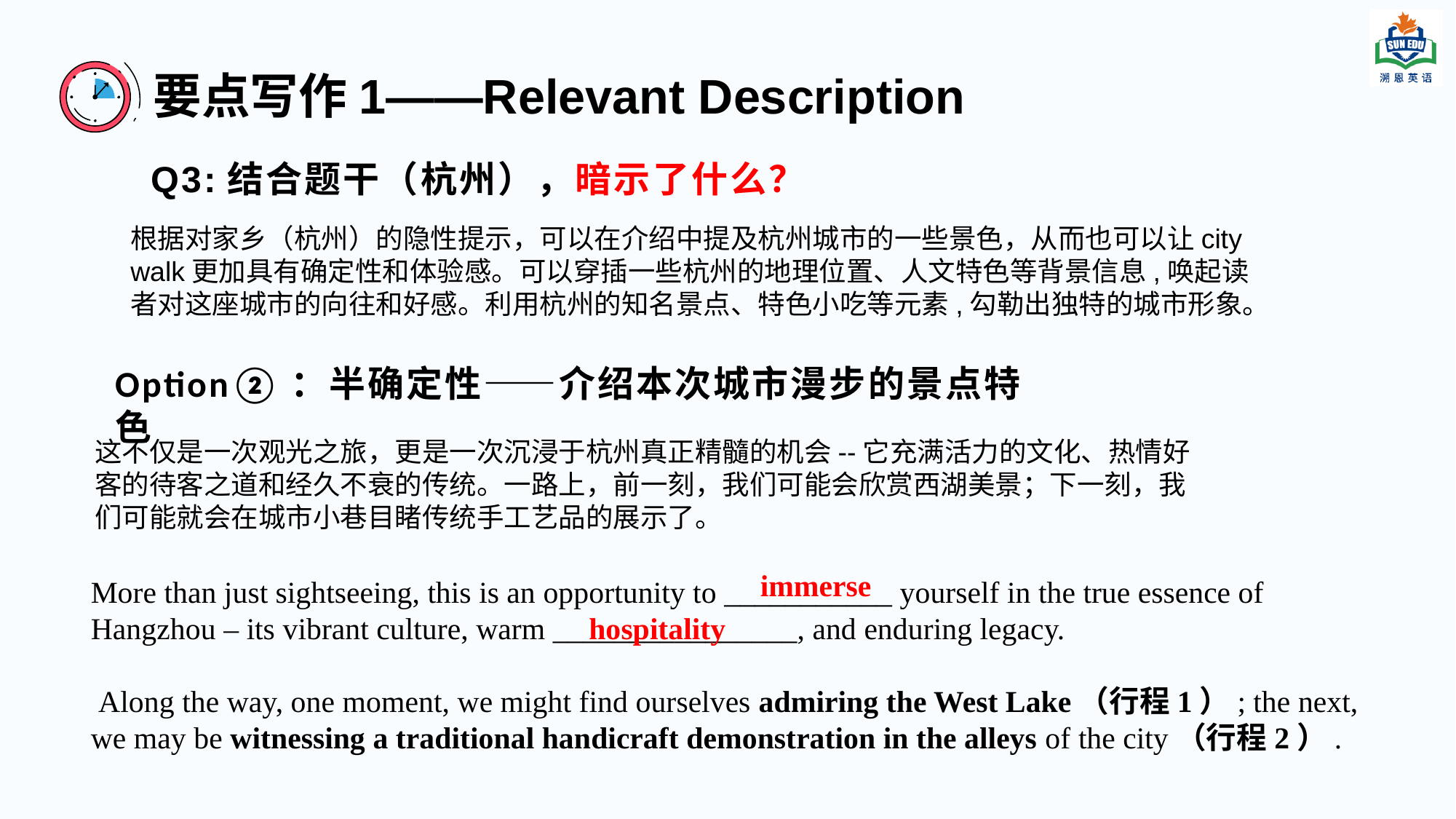

# 要点写作1——Relevant Description
Q3:结合题干（杭州），暗示了什么？
根据对家乡（杭州）的隐性提示，可以在介绍中提及杭州城市的一些景色，从而也可以让city walk更加具有确定性和体验感。可以穿插一些杭州的地理位置、人文特色等背景信息,唤起读者对这座城市的向往和好感。利用杭州的知名景点、特色小吃等元素,勾勒出独特的城市形象。
Option②：半确定性——介绍本次城市漫步的景点特色
这不仅是一次观光之旅，更是一次沉浸于杭州真正精髓的机会--它充满活力的文化、热情好客的待客之道和经久不衰的传统。一路上，前一刻，我们可能会欣赏西湖美景；下一刻，我们可能就会在城市小巷目睹传统手工艺品的展示了。
immerse
More than just sightseeing, this is an opportunity to ___________ yourself in the true essence of Hangzhou – its vibrant culture, warm ________________, and enduring legacy.

 Along the way, one moment, we might find ourselves admiring the West Lake（行程1）; the next, we may be witnessing a traditional handicraft demonstration in the alleys of the city（行程2）.
hospitality